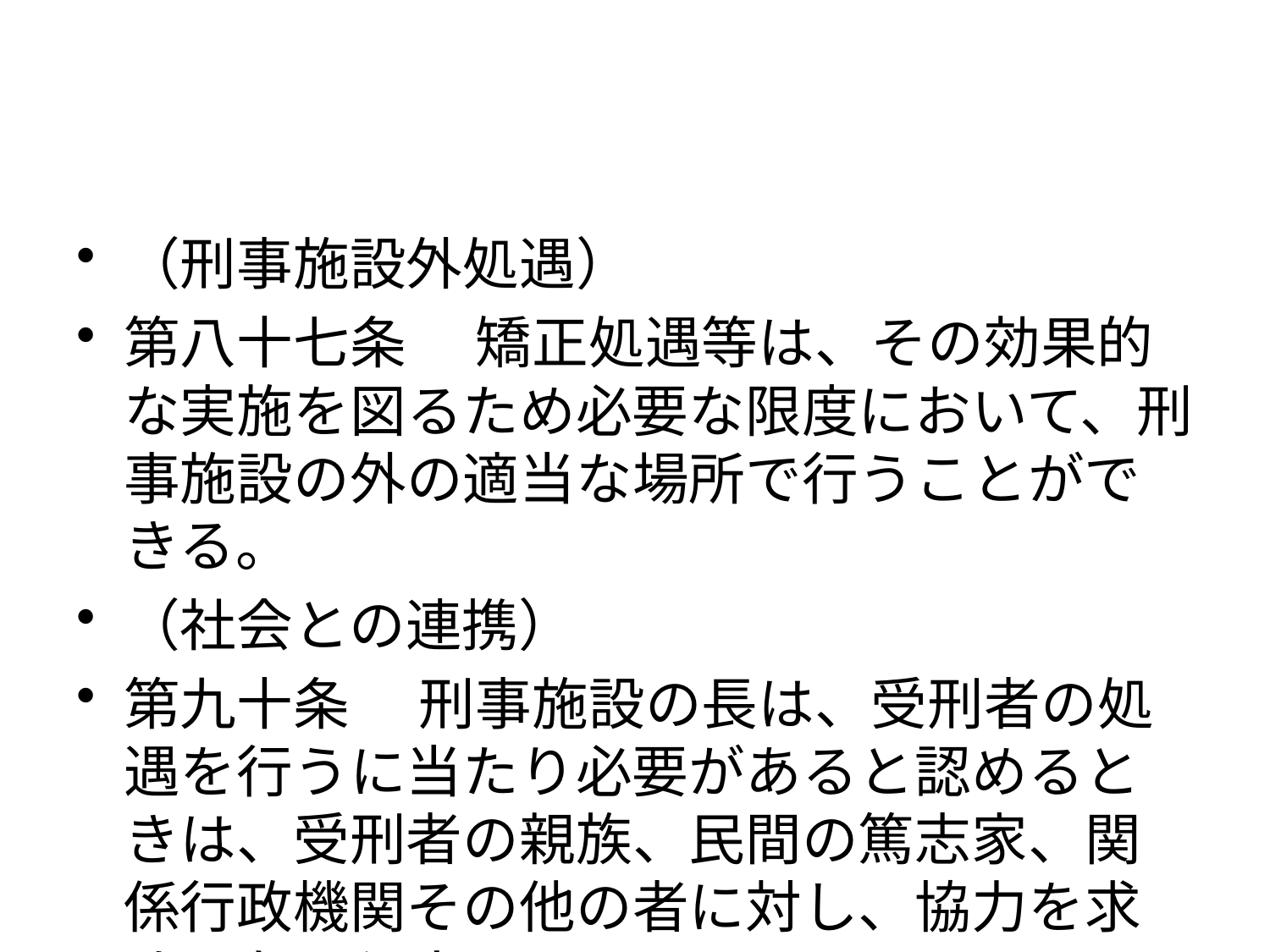

#
（刑事施設外処遇）
第八十七条 　矯正処遇等は、その効果的な実施を図るため必要な限度において、刑事施設の外の適当な場所で行うことができる。
（社会との連携）
第九十条 　刑事施設の長は、受刑者の処遇を行うに当たり必要があると認めるときは、受刑者の親族、民間の篤志家、関係行政機関その他の者に対し、協力を求めるものとする。